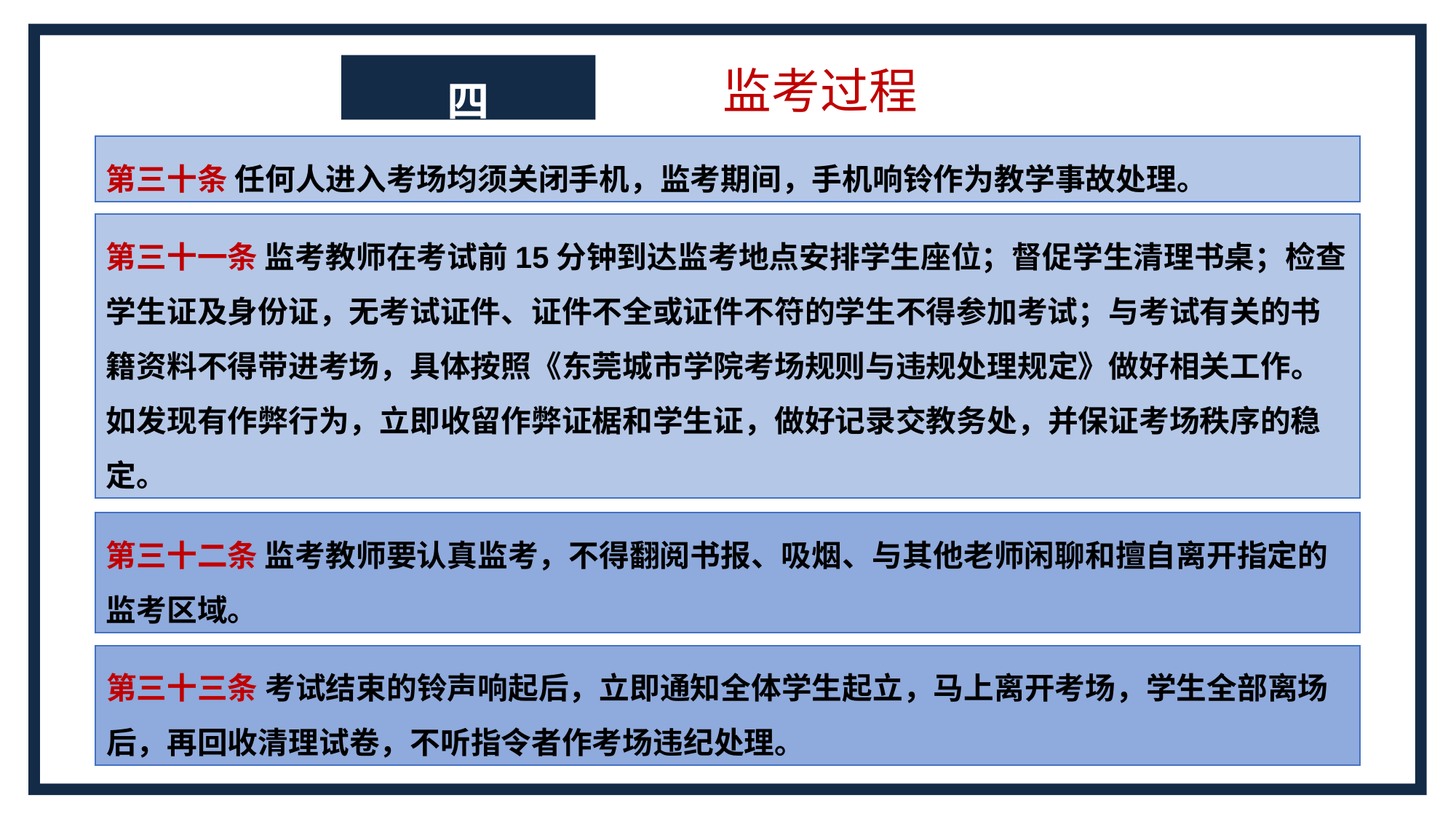

监考过程
四
第三十条 任何人进入考场均须关闭手机，监考期间，手机响铃作为教学事故处理。
第三十一条 监考教师在考试前15分钟到达监考地点安排学生座位；督促学生清理书桌；检查学生证及身份证，无考试证件、证件不全或证件不符的学生不得参加考试；与考试有关的书籍资料不得带进考场，具体按照《东莞城市学院考场规则与违规处理规定》做好相关工作。如发现有作弊行为，立即收留作弊证椐和学生证，做好记录交教务处，并保证考场秩序的稳定。
第三十二条 监考教师要认真监考，不得翻阅书报、吸烟、与其他老师闲聊和擅自离开指定的监考区域。
第三十三条 考试结束的铃声响起后，立即通知全体学生起立，马上离开考场，学生全部离场后，再回收清理试卷，不听指令者作考场违纪处理。